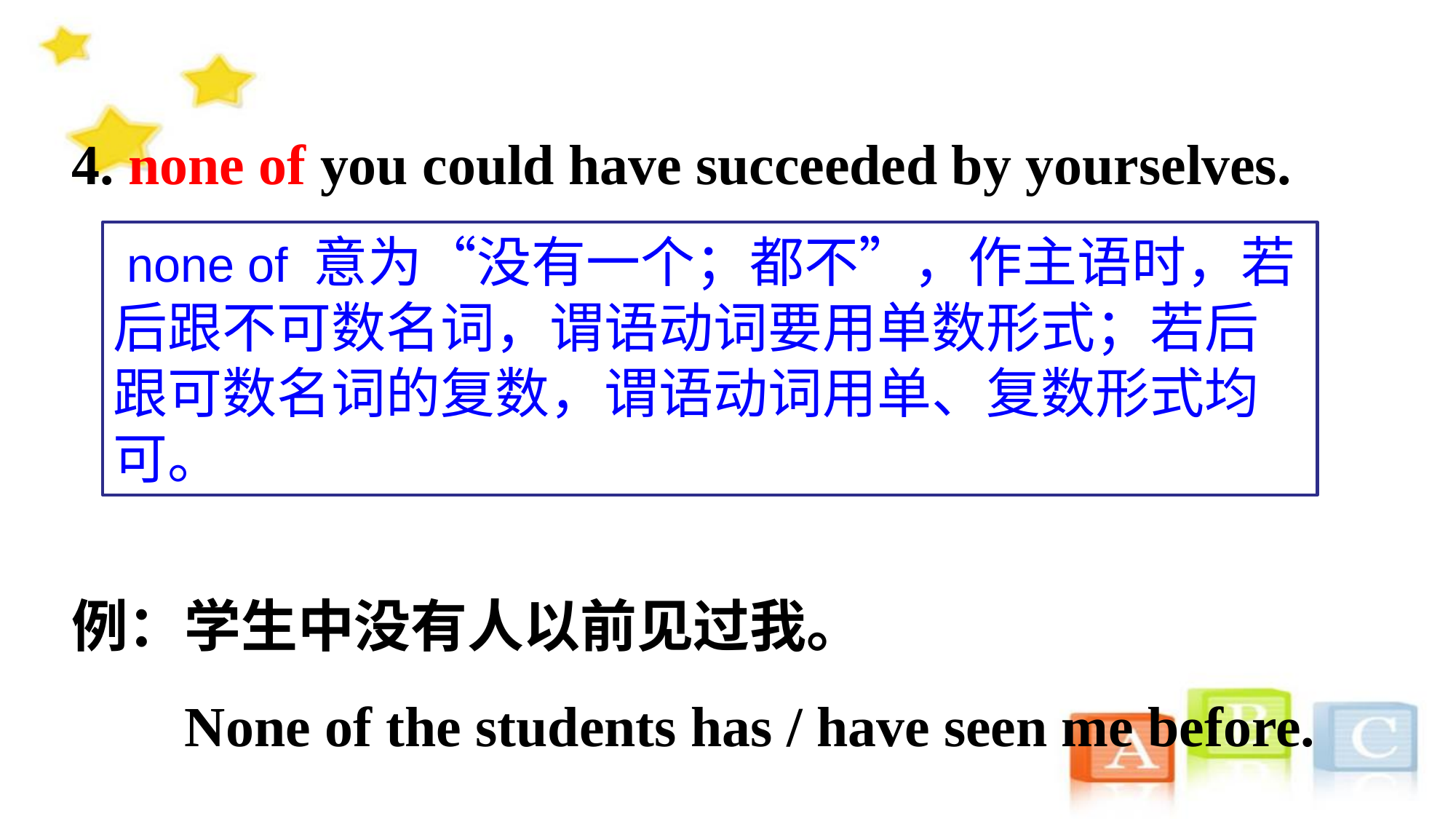

4. none of you could have succeeded by yourselves.

例：学生中没有人以前见过我。
        None of the students has / have seen me before.
 none of 意为“没有一个；都不”，作主语时，若后跟不可数名词，谓语动词要用单数形式；若后跟可数名词的复数，谓语动词用单、复数形式均可。